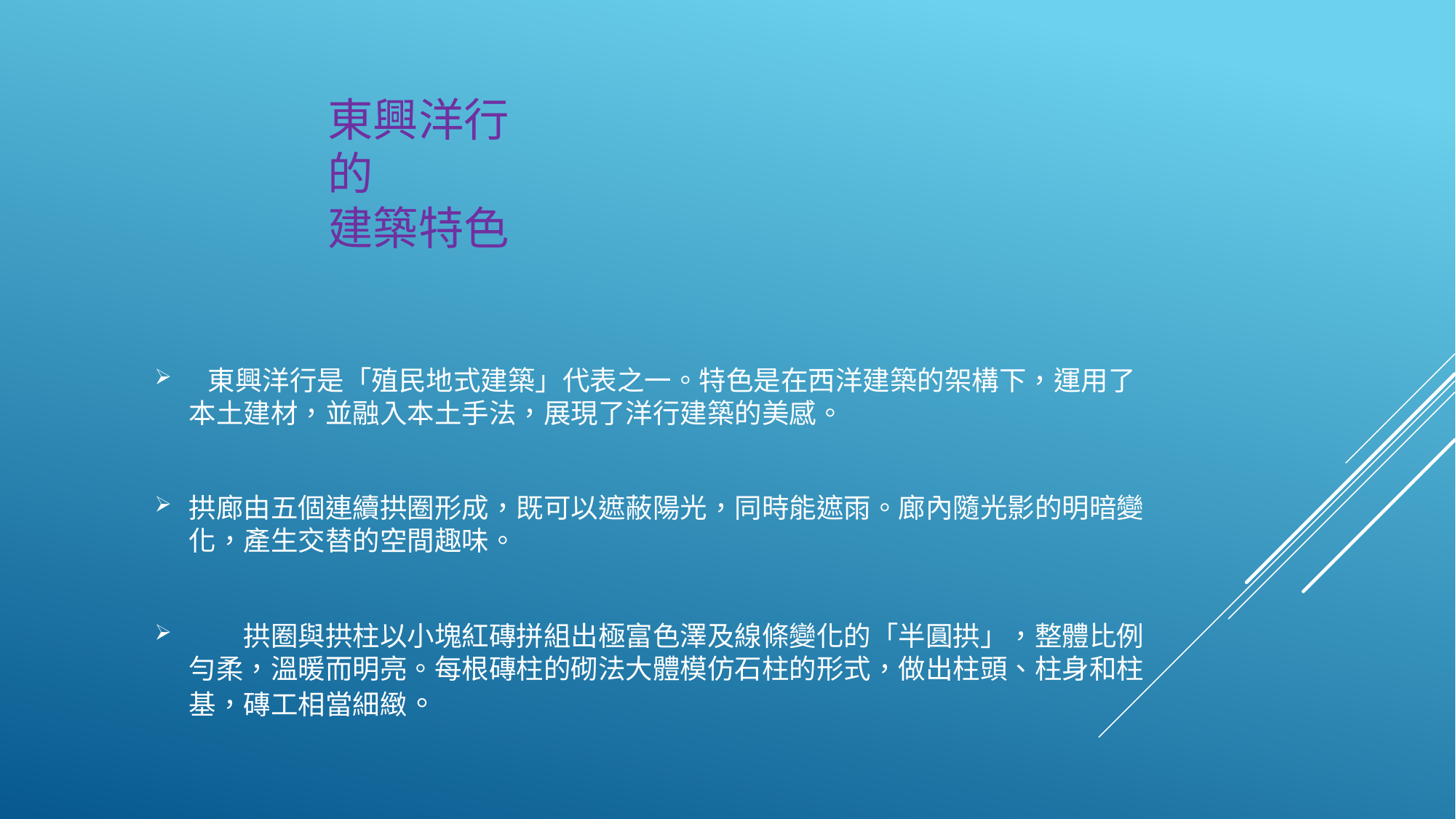

# 東興洋行 的 建築特色
  東興洋行是「殖民地式建築」代表之一。特色是在西洋建築的架構下，運用了本土建材，並融入本土手法，展現了洋行建築的美感。

拱廊由五個連續拱圈形成，既可以遮蔽陽光，同時能遮雨。廊內隨光影的明暗變化，產生交替的空間趣味。

　　拱圈與拱柱以小塊紅磚拼組出極富色澤及線條變化的「半圓拱」，整體比例勻柔，溫暖而明亮。每根磚柱的砌法大體模仿石柱的形式，做出柱頭、柱身和柱基，磚工相當細緻。